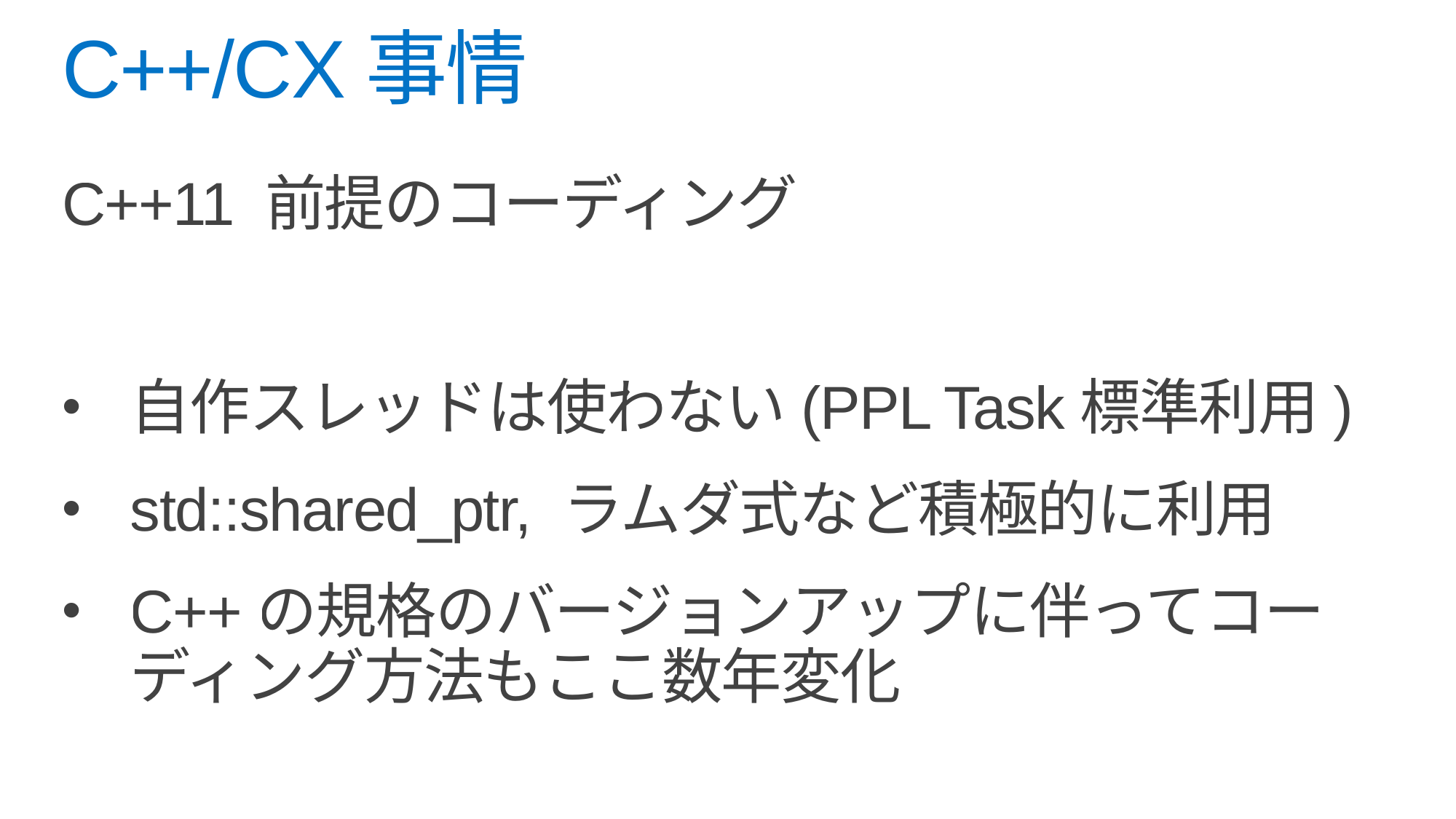

# C++/CX事情
C++11 前提のコーディング

自作スレッドは使わない(PPL Task標準利用)
std::shared_ptr, ラムダ式など積極的に利用
C++の規格のバージョンアップに伴ってコーディング方法もここ数年変化